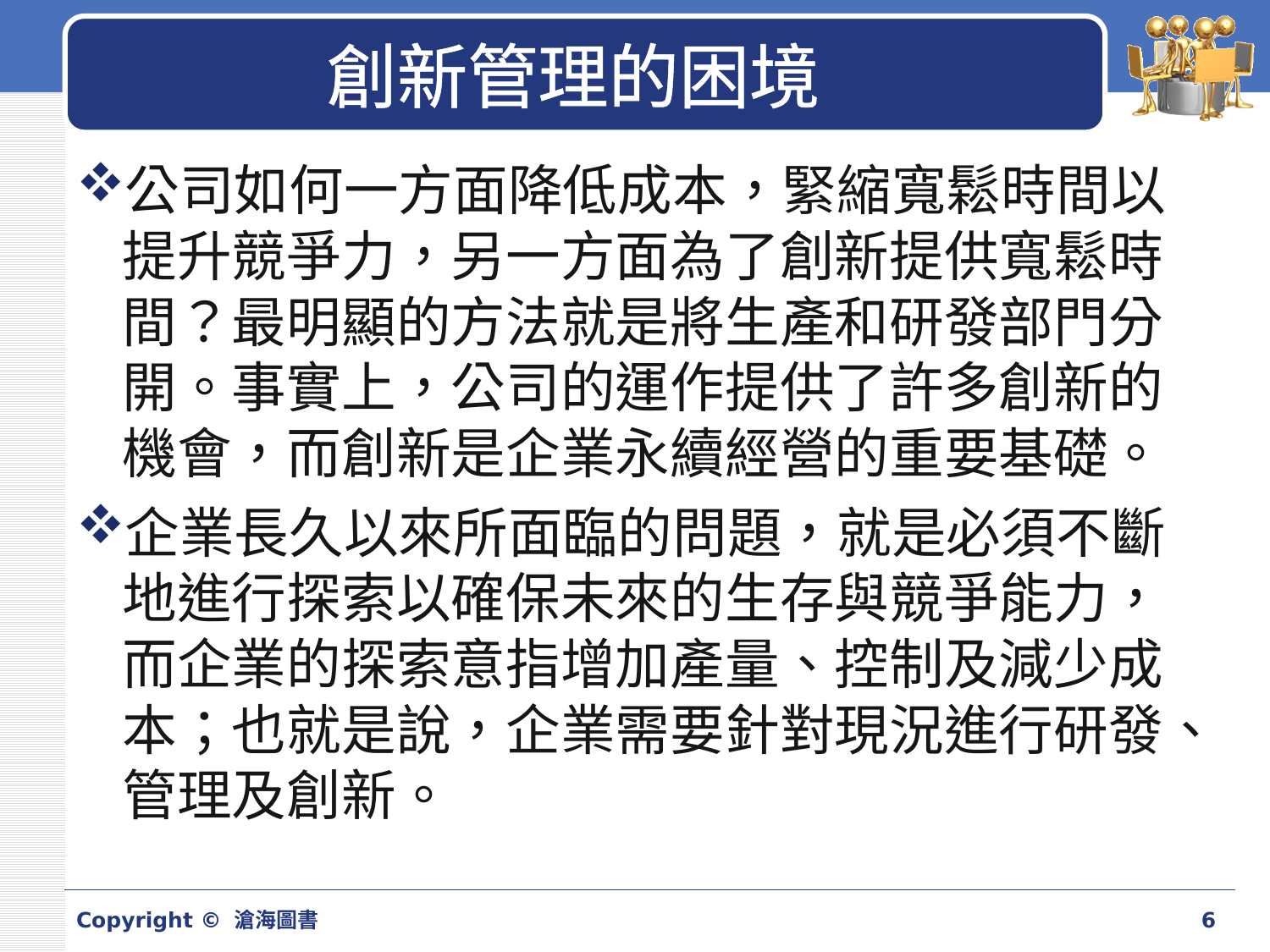

# 創新管理的困境
公司如何一方面降低成本，緊縮寬鬆時間以提升競爭力，另一方面為了創新提供寬鬆時間？最明顯的方法就是將生產和研發部門分開。事實上，公司的運作提供了許多創新的機會，而創新是企業永續經營的重要基礎。
企業長久以來所面臨的問題，就是必須不斷地進行探索以確保未來的生存與競爭能力，而企業的探索意指增加產量、控制及減少成本；也就是說，企業需要針對現況進行研發、管理及創新。
Copyright © 滄海圖書
6